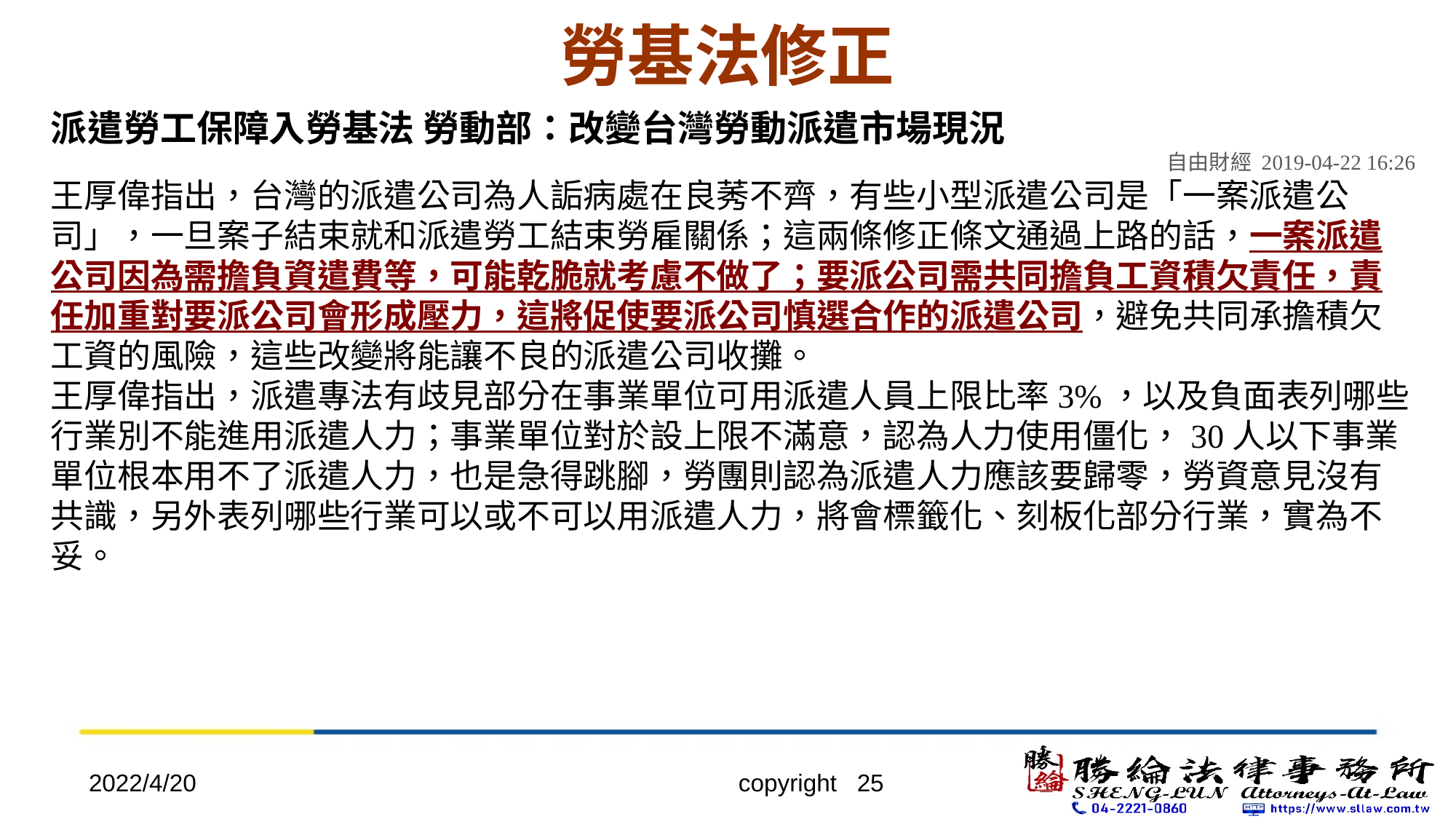

# 勞基法修正
派遣勞工保障入勞基法 勞動部：改變台灣勞動派遣市場現況
自由財經 2019-04-22 16:26
王厚偉指出，台灣的派遣公司為人詬病處在良莠不齊，有些小型派遣公司是「一案派遣公司」，一旦案子結束就和派遣勞工結束勞雇關係；這兩條修正條文通過上路的話，一案派遣公司因為需擔負資遣費等，可能乾脆就考慮不做了；要派公司需共同擔負工資積欠責任，責任加重對要派公司會形成壓力，這將促使要派公司慎選合作的派遣公司，避免共同承擔積欠工資的風險，這些改變將能讓不良的派遣公司收攤。
王厚偉指出，派遣專法有歧見部分在事業單位可用派遣人員上限比率3%，以及負面表列哪些行業別不能進用派遣人力；事業單位對於設上限不滿意，認為人力使用僵化，30人以下事業單位根本用不了派遣人力，也是急得跳腳，勞團則認為派遣人力應該要歸零，勞資意見沒有共識，另外表列哪些行業可以或不可以用派遣人力，將會標籤化、刻板化部分行業，實為不妥。

2022/4/20
copyright   25